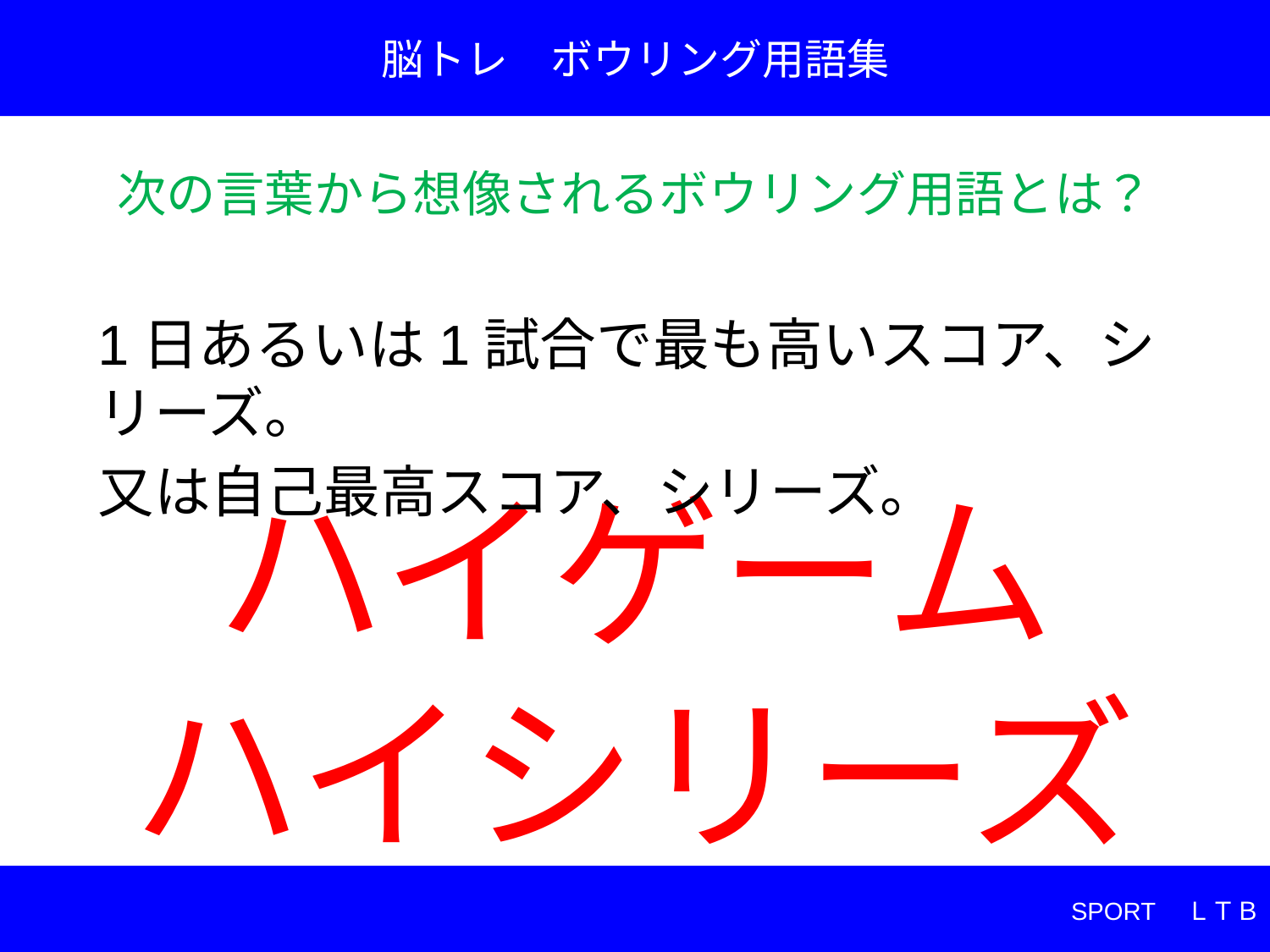

脳トレ　ボウリング用語集
次の言葉から想像されるボウリング用語とは？
1日あるいは1試合で最も高いスコア、シリーズ。
又は自己最高スコア、シリーズ。
# ハイゲーム ハイシリーズ
SPORT　ＬＴＢ